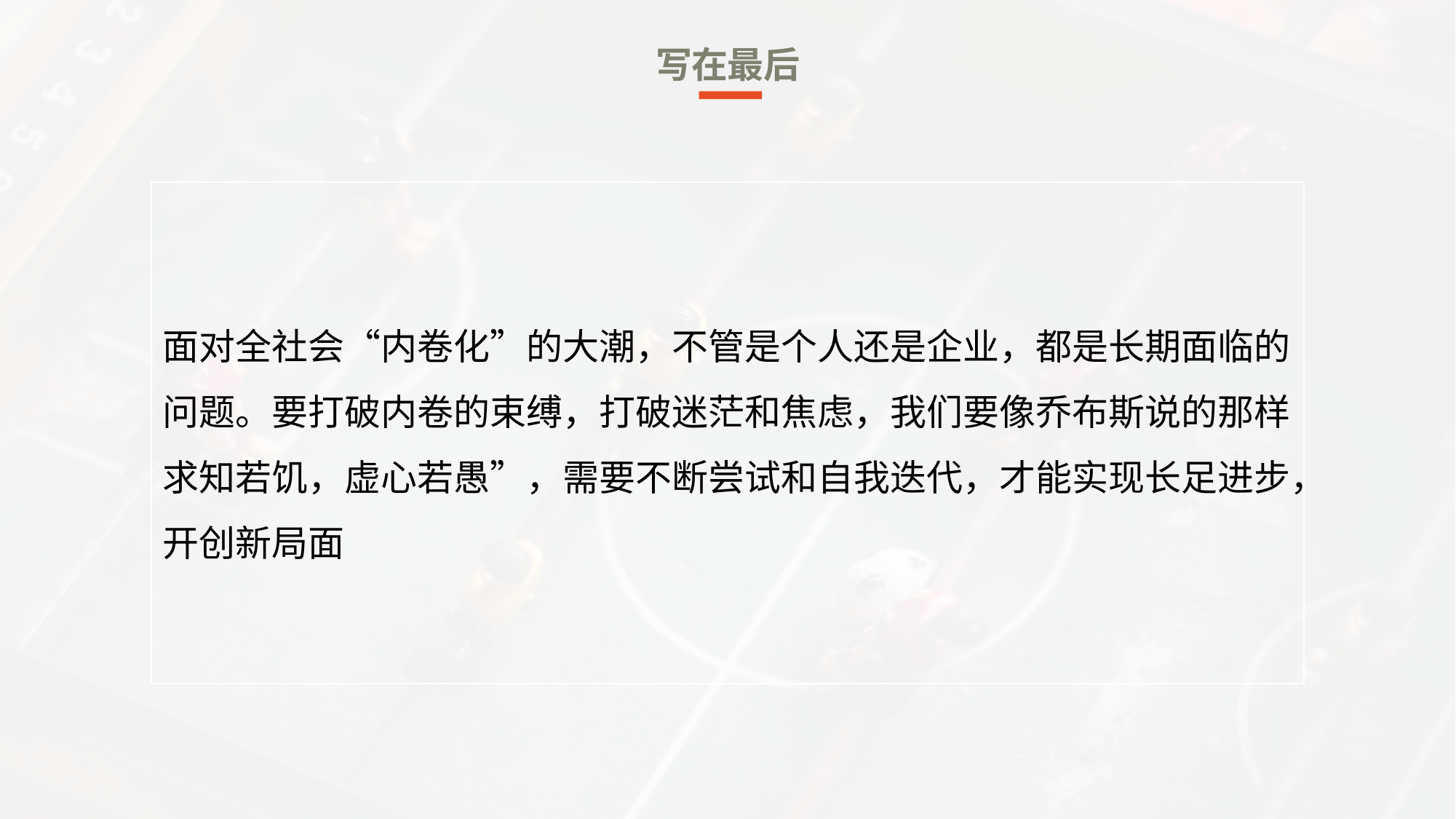

写在最后

面对全社会“内卷化”的大潮，不管是个人还是企业，都是长期面临的问题。要打破内卷的束缚，打破迷茫和焦虑，我们要像乔布斯说的那样求知若饥，虚心若愚”，需要不断尝试和自我迭代，才能实现长足进步，开创新局面